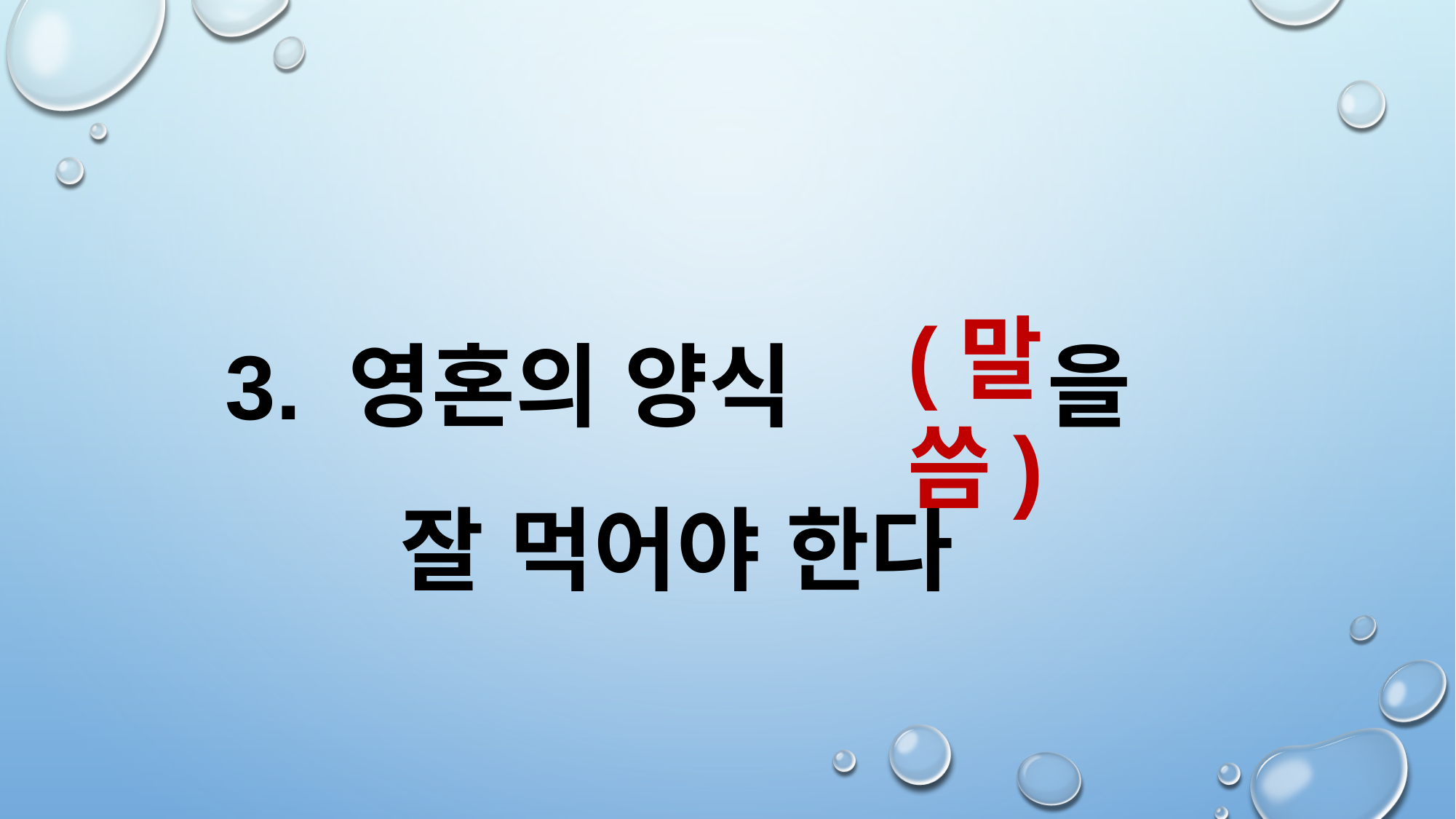

3. 영혼의 양식          을
         잘 먹어야 한다
(말씀)